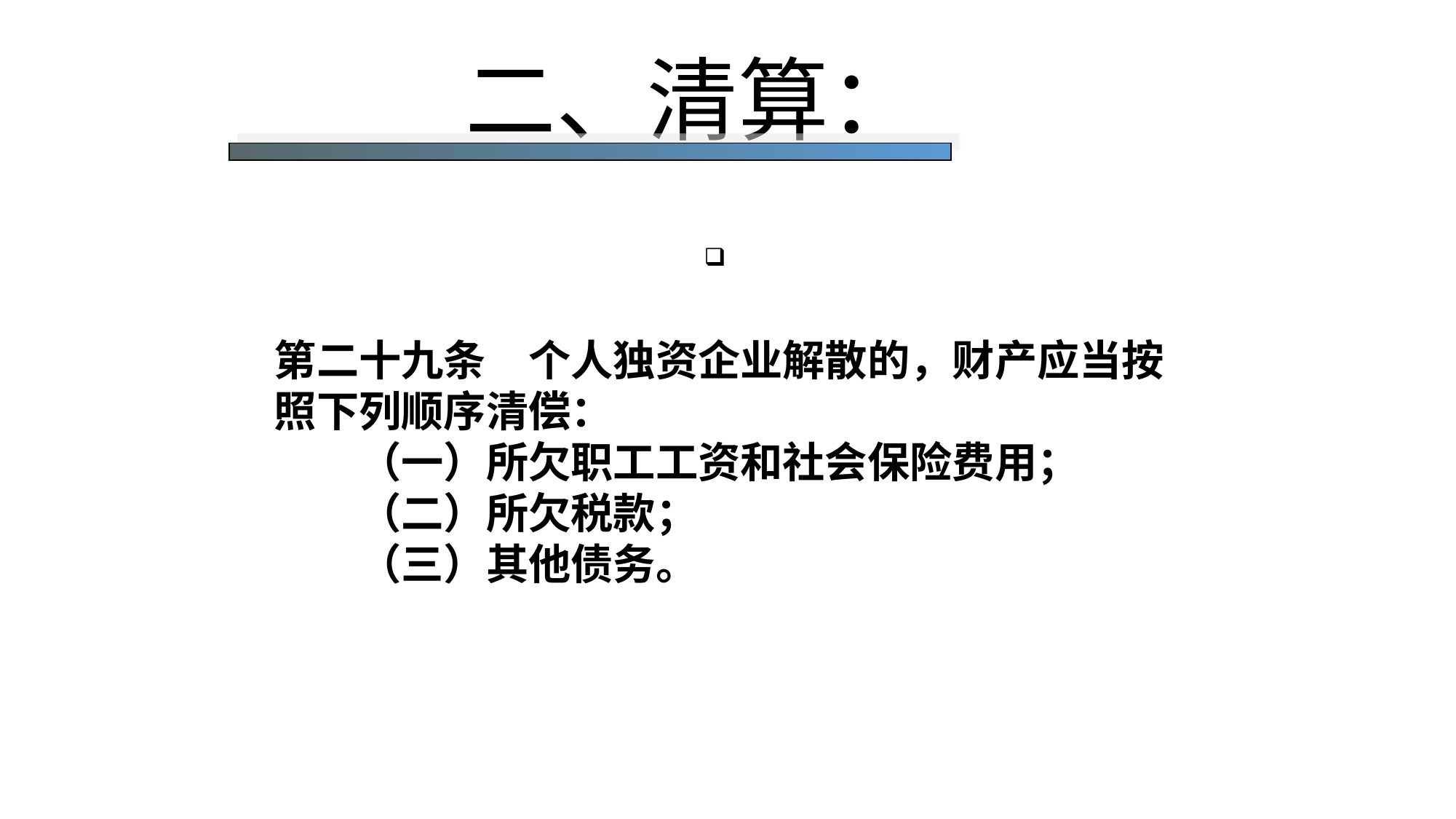

# 二、清算：

（三）清偿顺序
第二十九条　个人独资企业解散的，财产应当按照下列顺序清偿：
　　（一）所欠职工工资和社会保险费用；
　　（二）所欠税款；
　　（三）其他债务。

35